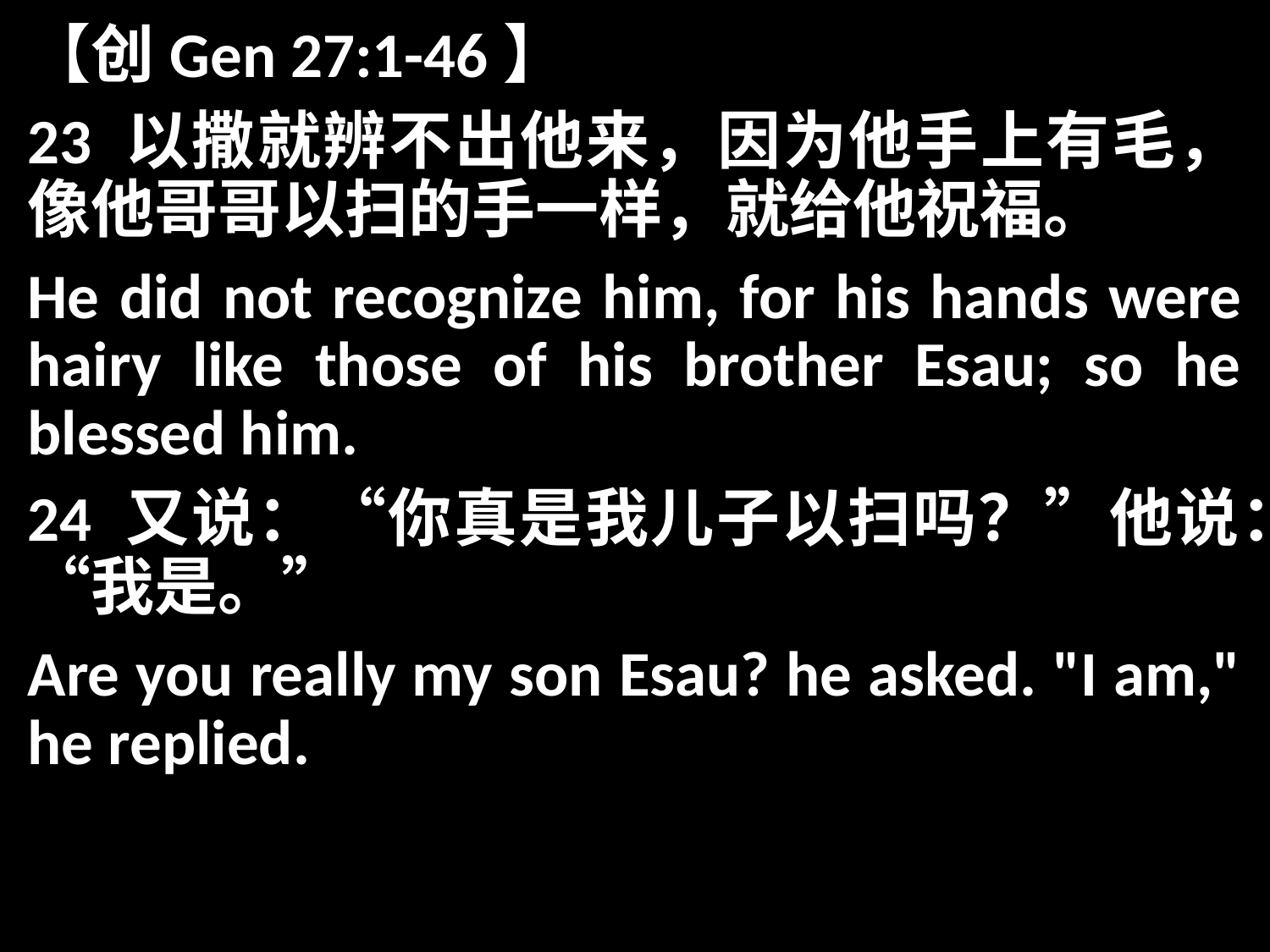

【创Gen 27:1-46】
23 以撒就辨不出他来，因为他手上有毛，像他哥哥以扫的手一样，就给他祝福。
He did not recognize him, for his hands were hairy like those of his brother Esau; so he blessed him.
24 又说：“你真是我儿子以扫吗？”他说：“我是。”
Are you really my son Esau? he asked. "I am," he replied.